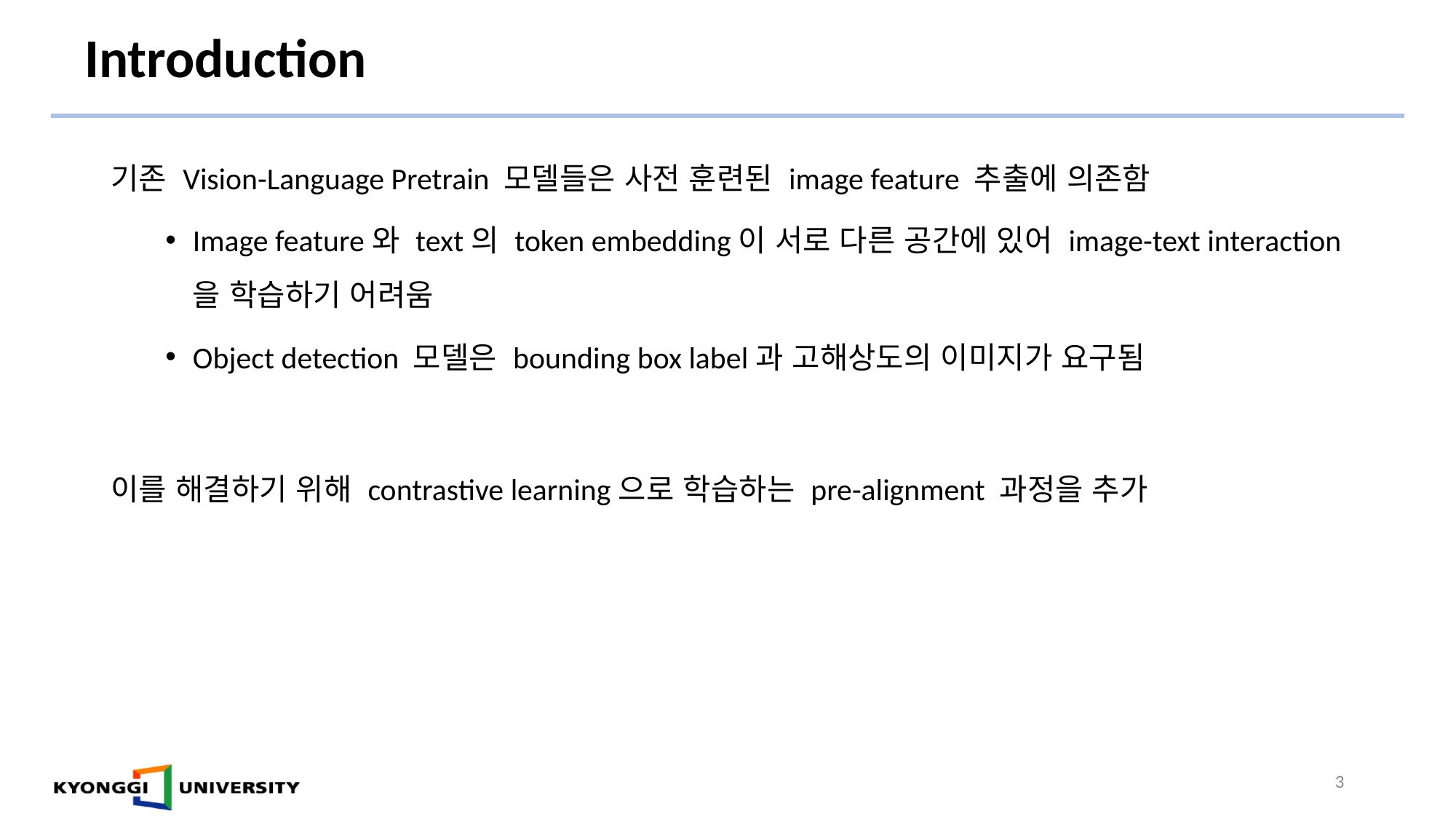

# Introduction
기존 Vision-Language Pretrain 모델들은 사전 훈련된 image feature 추출에 의존함
Image feature와 text의 token embedding이 서로 다른 공간에 있어 image-text interaction을 학습하기 어려움
Object detection 모델은 bounding box label과 고해상도의 이미지가 요구됨

이를 해결하기 위해 contrastive learning으로 학습하는 pre-alignment 과정을 추가
3